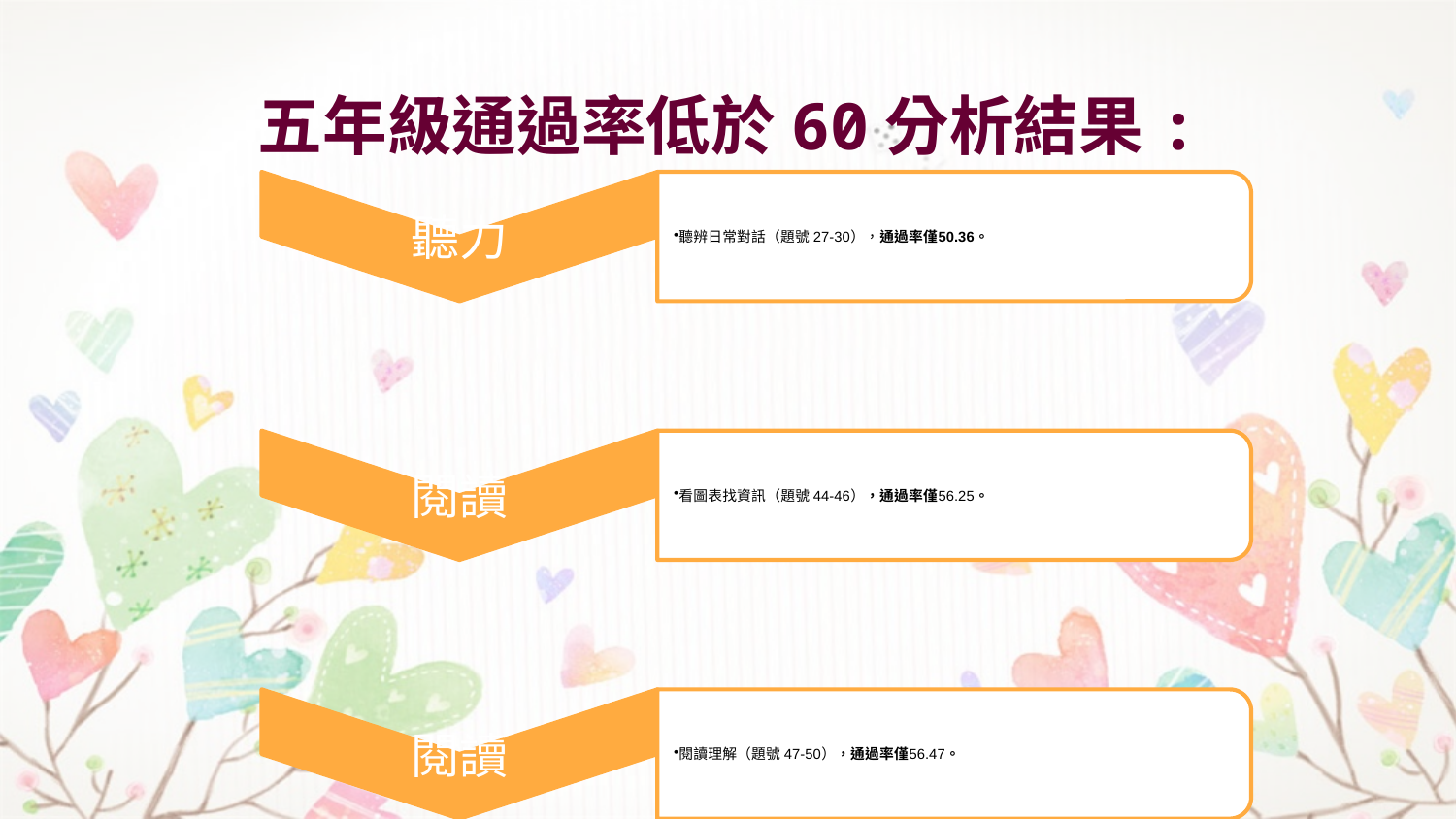

# 五年級通過率低於60分析結果:
聽力
聽辨日常對話（題號 27-30），通過率僅50.36。
閱讀
看圖表找資訊（題號 44-46），通過率僅56.25。
閱讀
閱讀理解（題號 47-50），通過率僅56.47。